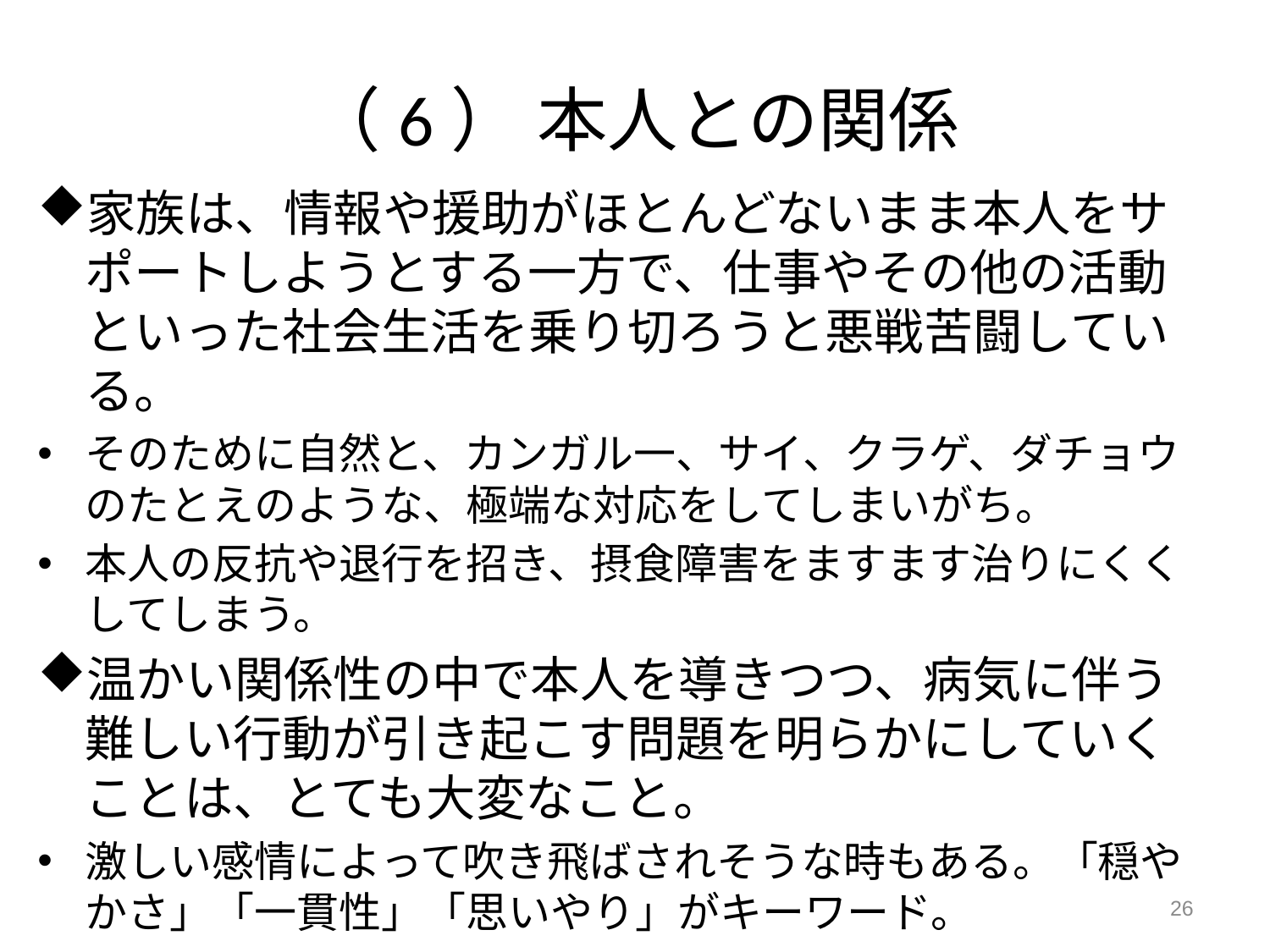

# （6） 本人との関係
家族は、情報や援助がほとんどないまま本人をサポートしようとする一方で、仕事やその他の活動といった社会生活を乗り切ろうと悪戦苦闘している。
そのために自然と、カンガル一、サイ、クラゲ、ダチョウのたとえのような、極端な対応をしてしまいがち。
本人の反抗や退行を招き、摂食障害をますます治りにくくしてしまう。
温かい関係性の中で本人を導きつつ、病気に伴う難しい行動が引き起こす問題を明らかにしていくことは、とても大変なこと。
激しい感情によって吹き飛ばされそうな時もある。「穏やかさ」「一貫性」「思いやり」がキーワード。
26